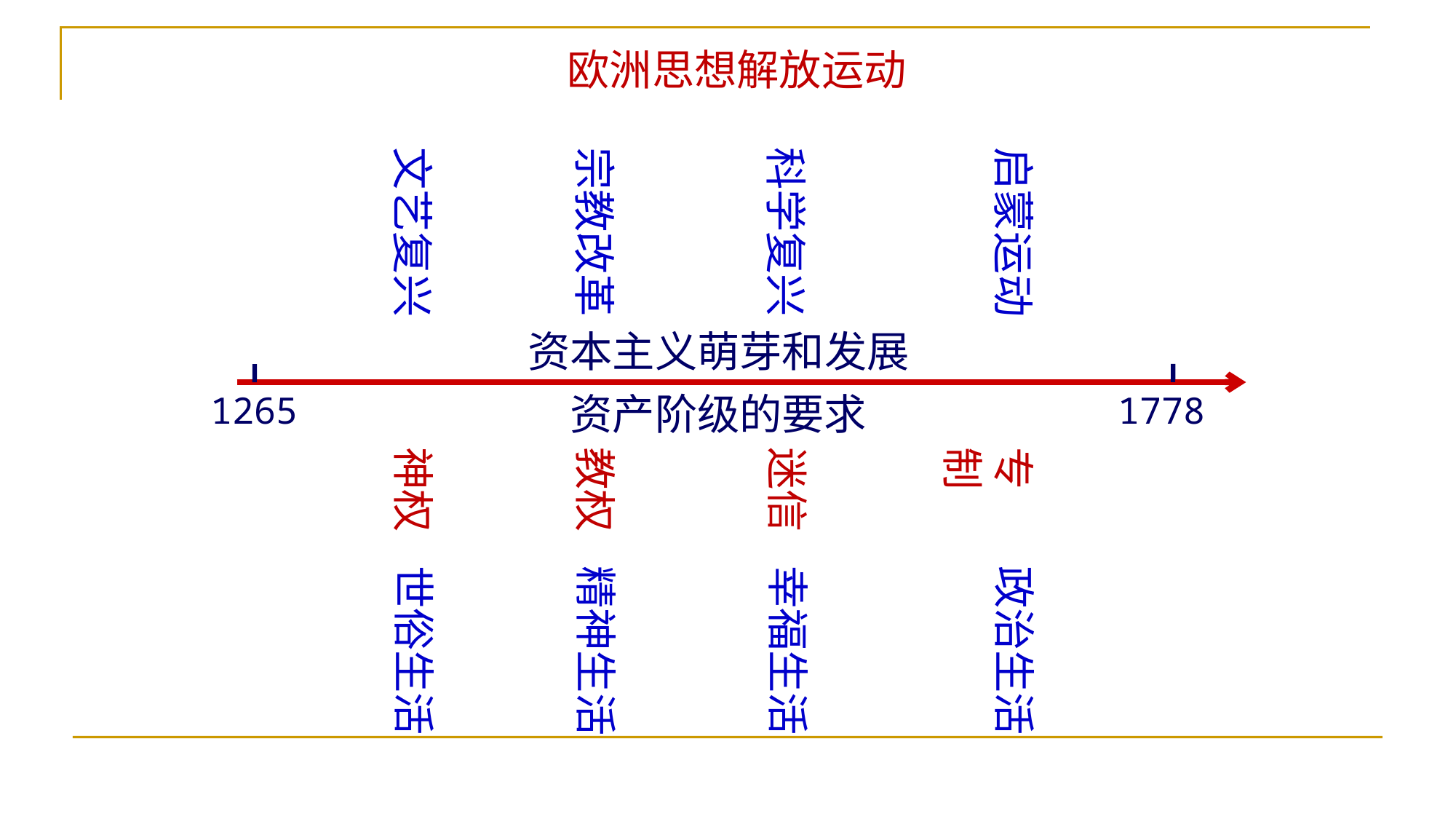

欧洲思想解放运动
文艺复兴
宗教改革
科学复兴
启蒙运动
资本主义萌芽和发展
1265
资产阶级的要求
1778
神权
教权
迷信
专制
世俗生活
精神生活
幸福生活
政治生活